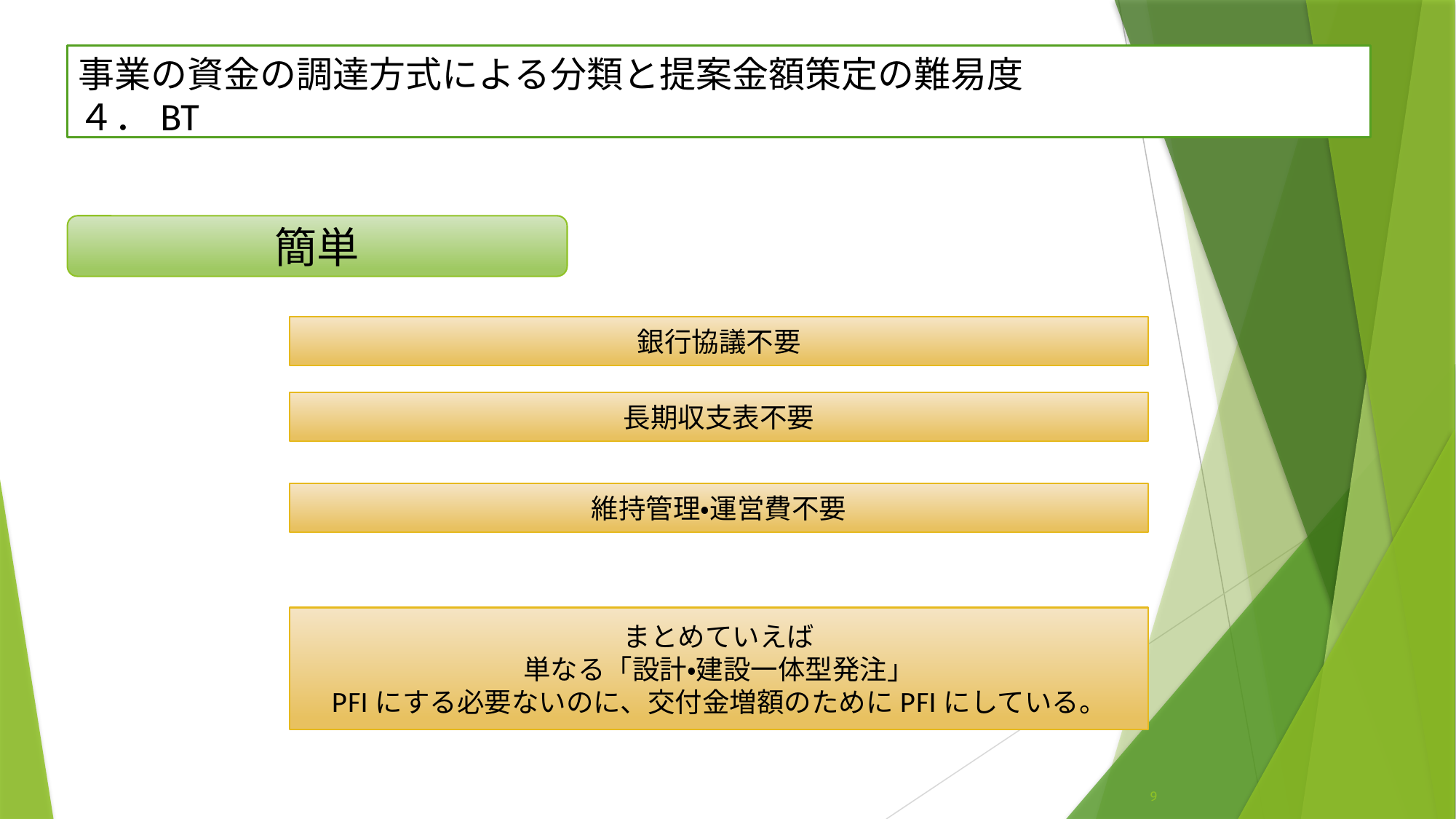

# 事業の資金の調達方式による分類と提案金額策定の難易度 ４．BT
簡単
銀行協議不要
長期収支表不要
維持管理・運営費不要
まとめていえば
単なる「設計・建設一体型発注」
PFIにする必要ないのに、交付金増額のためにPFIにしている。
9